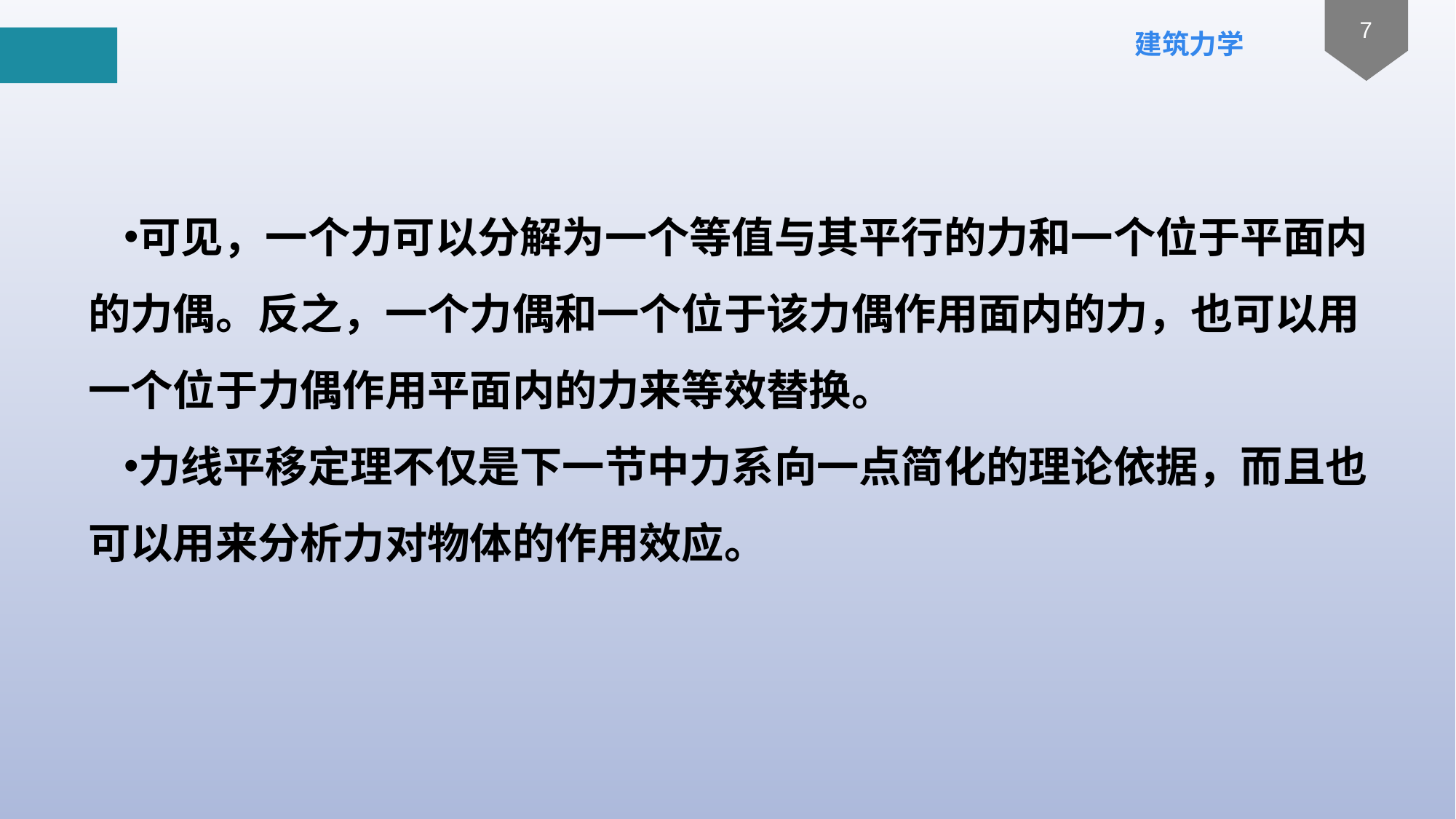

可见，一个力可以分解为一个等值与其平行的力和一个位于平面内的力偶。反之，一个力偶和一个位于该力偶作用面内的力，也可以用一个位于力偶作用平面内的力来等效替换。
力线平移定理不仅是下一节中力系向一点简化的理论依据，而且也可以用来分析力对物体的作用效应。